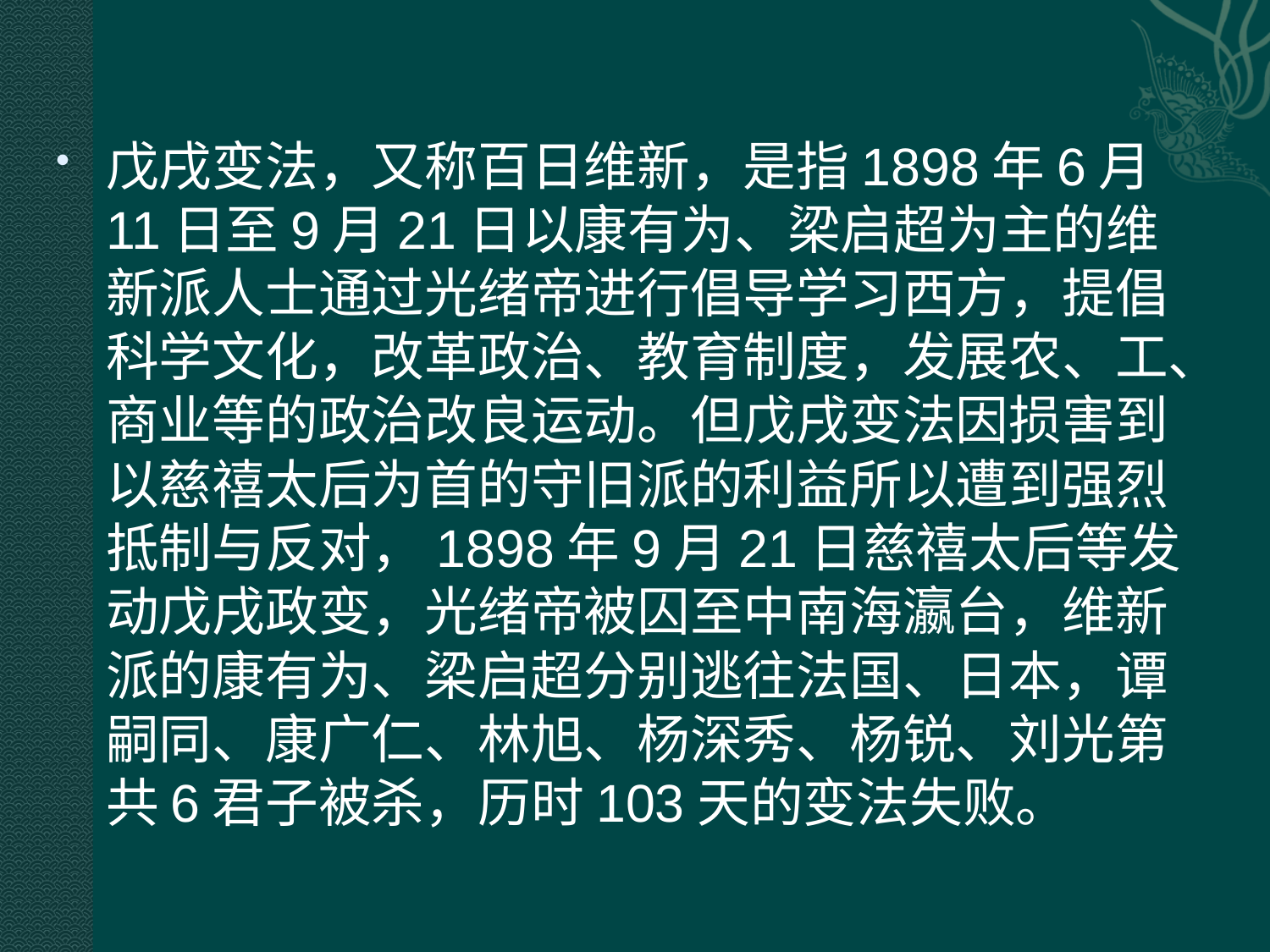

#
戊戌变法，又称百日维新，是指1898年6月11日至9月21日以康有为、梁启超为主的维新派人士通过光绪帝进行倡导学习西方，提倡科学文化，改革政治、教育制度，发展农、工、商业等的政治改良运动。但戊戌变法因损害到以慈禧太后为首的守旧派的利益所以遭到强烈抵制与反对，1898年9月21日慈禧太后等发动戊戌政变，光绪帝被囚至中南海瀛台，维新派的康有为、梁启超分别逃往法国、日本，谭嗣同、康广仁、林旭、杨深秀、杨锐、刘光第共6君子被杀，历时103天的变法失败。